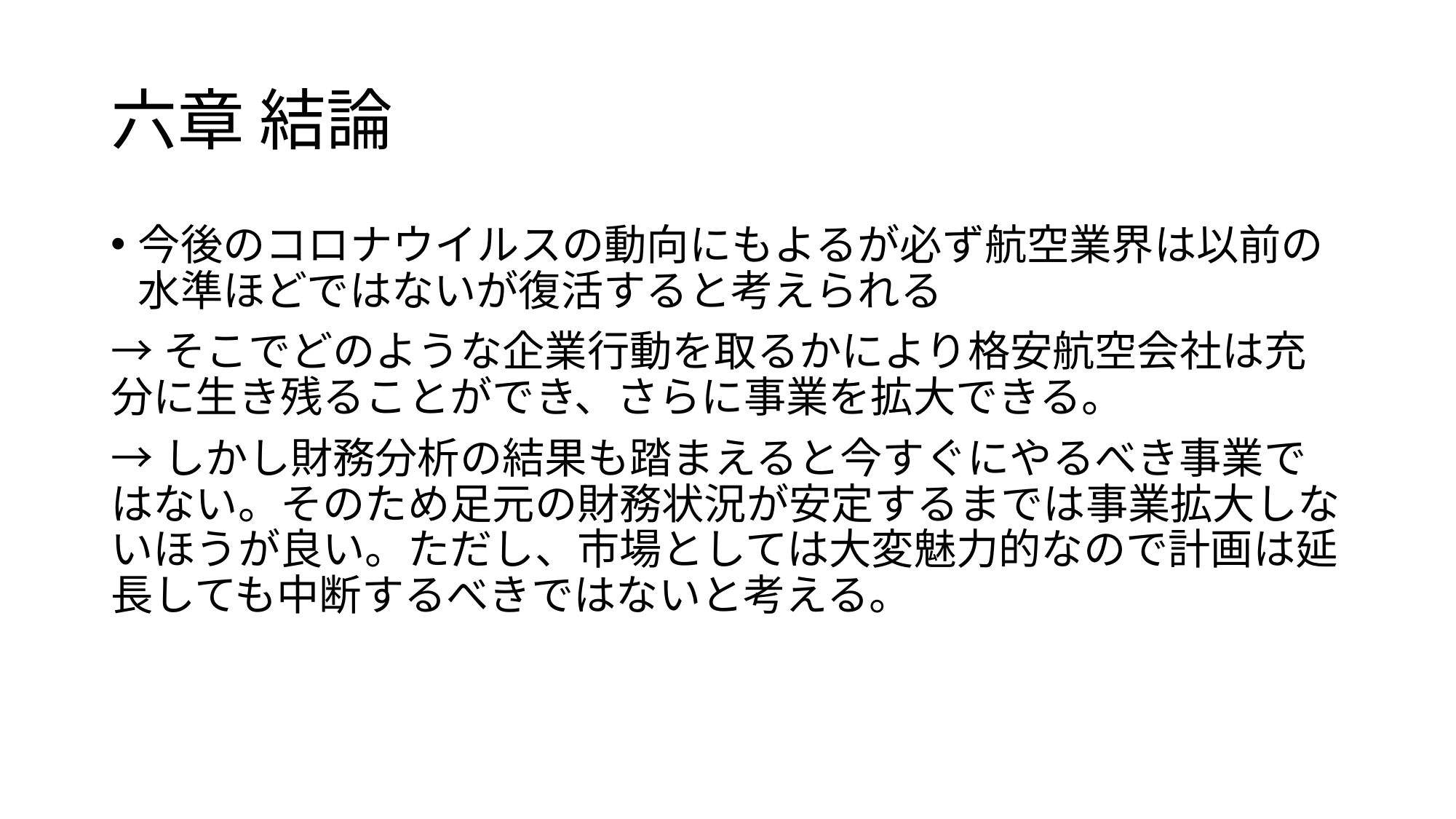

# 六章 結論
今後のコロナウイルスの動向にもよるが必ず航空業界は以前の水準ほどではないが復活すると考えられる
→そこでどのような企業行動を取るかにより格安航空会社は充分に生き残ることができ、さらに事業を拡大できる。
→しかし財務分析の結果も踏まえると今すぐにやるべき事業ではない。そのため足元の財務状況が安定するまでは事業拡大しないほうが良い。ただし、市場としては大変魅力的なので計画は延長しても中断するべきではないと考える。